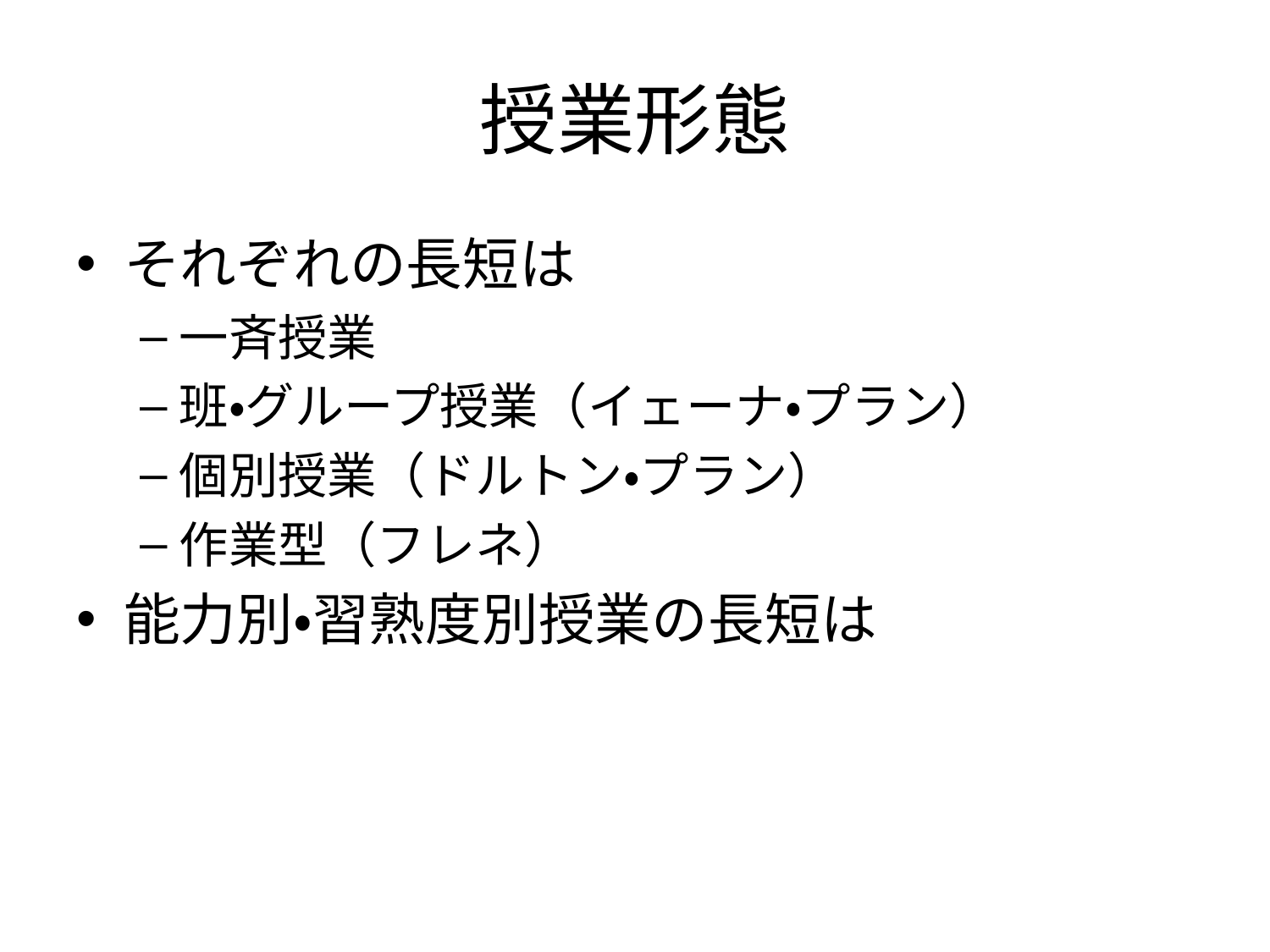

# 授業形態
それぞれの長短は
一斉授業
班・グループ授業（イェーナ・プラン）
個別授業（ドルトン・プラン）
作業型（フレネ）
能力別・習熟度別授業の長短は